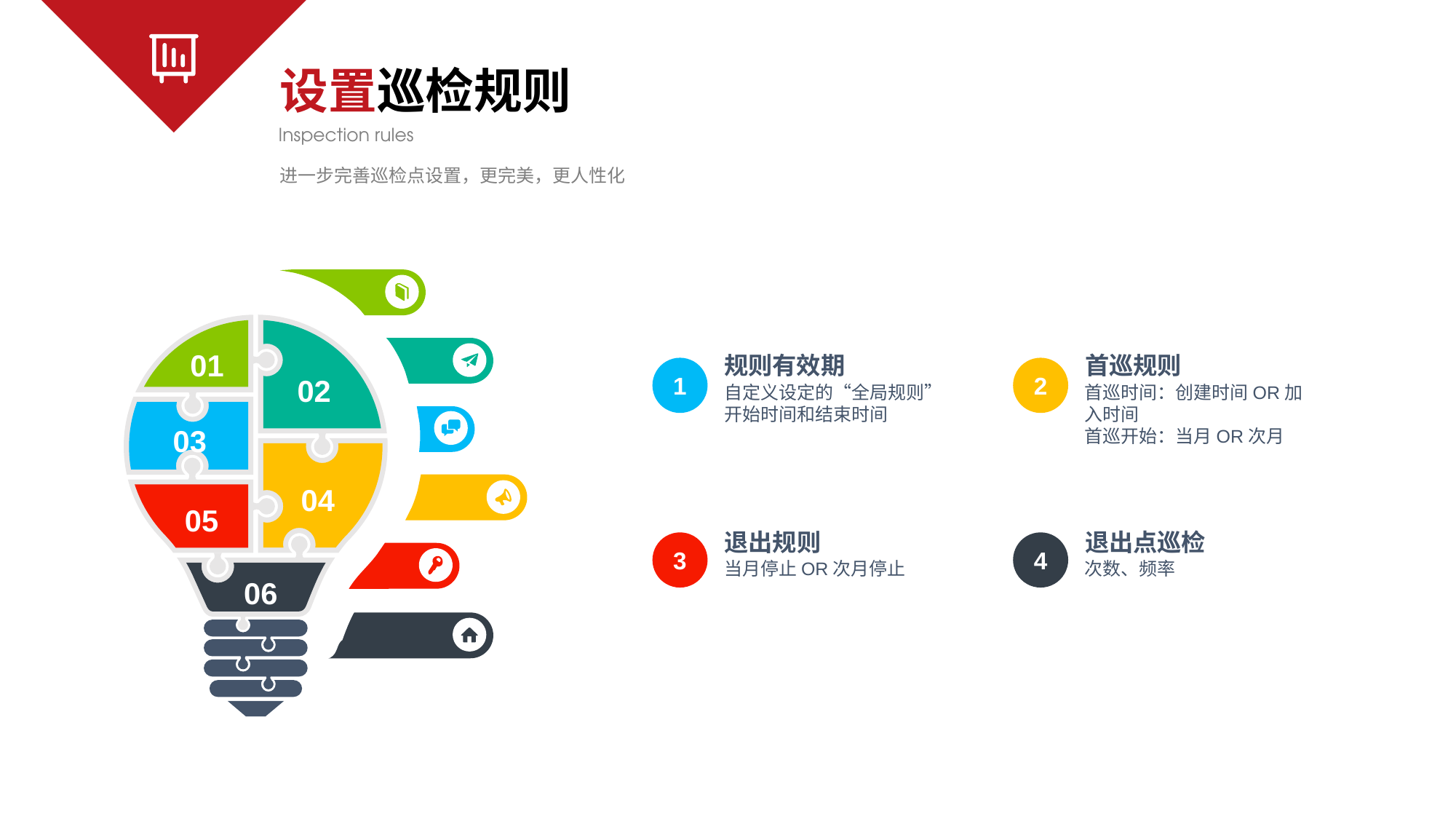

设置巡检规则
Inspection rules
进一步完善巡检点设置，更完美，更人性化

01

02

03

04

05

06

规则有效期
首巡规则
1
2
自定义设定的“全局规则”开始时间和结束时间
首巡时间：创建时间OR加入时间
首巡开始：当月OR次月

退出规则
退出点巡检
3
4

当月停止OR次月停止
次数、频率